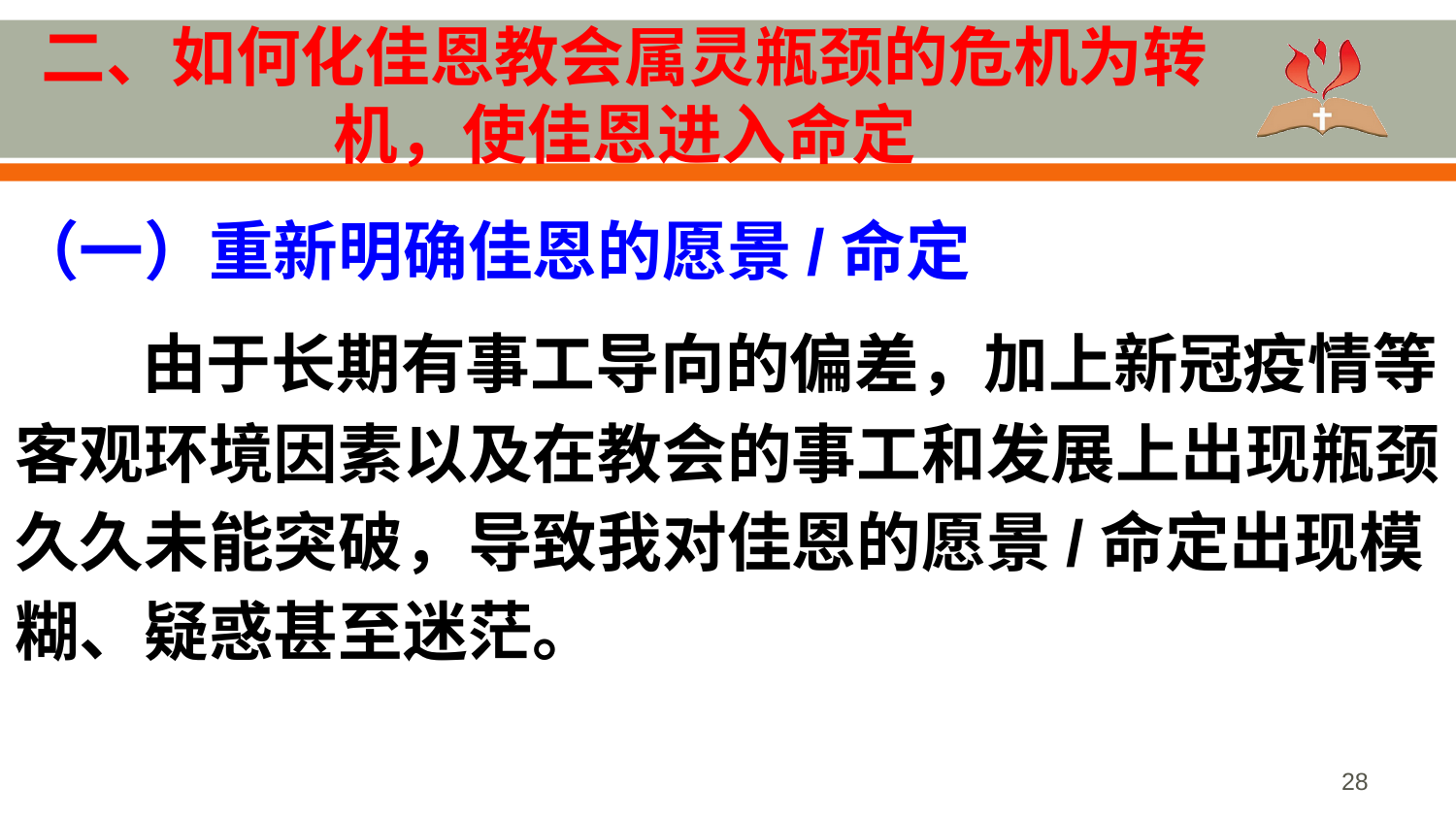

# 二、如何化佳恩教会属灵瓶颈的危机为转机，使佳恩进入命定
（一）重新明确佳恩的愿景/命定
由于长期有事工导向的偏差，加上新冠疫情等客观环境因素以及在教会的事工和发展上出现瓶颈久久未能突破，导致我对佳恩的愿景/命定出现模糊、疑惑甚至迷茫。

28